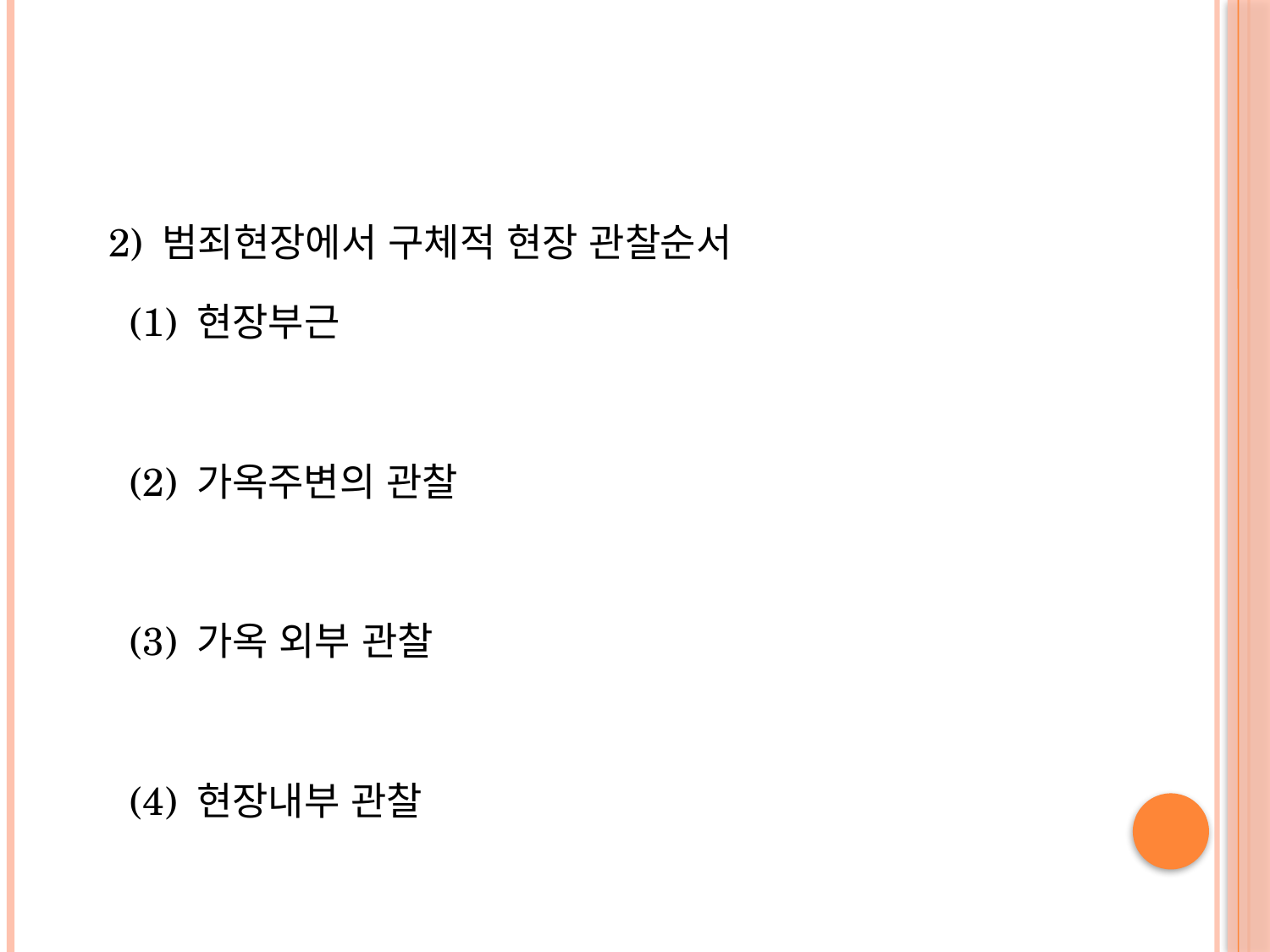

#
   2) 범죄현장에서 구체적 현장 관찰순서
     (1) 현장부근

     (2) 가옥주변의 관찰

     (3) 가옥 외부 관찰

     (4) 현장내부 관찰